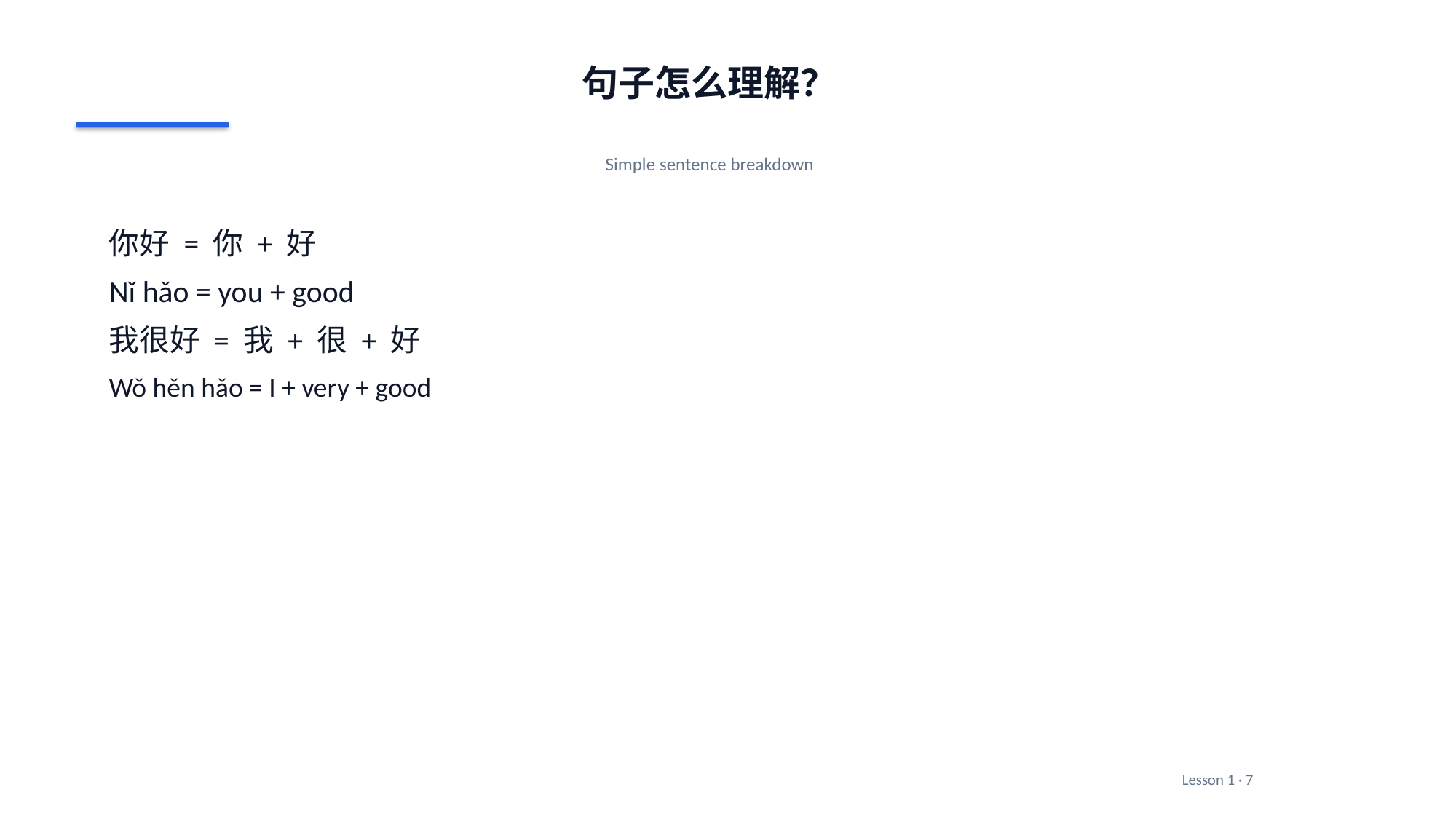

句子怎么理解？

Simple sentence breakdown
你好 = 你 + 好
Nǐ hǎo = you + good
我很好 = 我 + 很 + 好
Wǒ hěn hǎo = I + very + good
Lesson 1 · 7